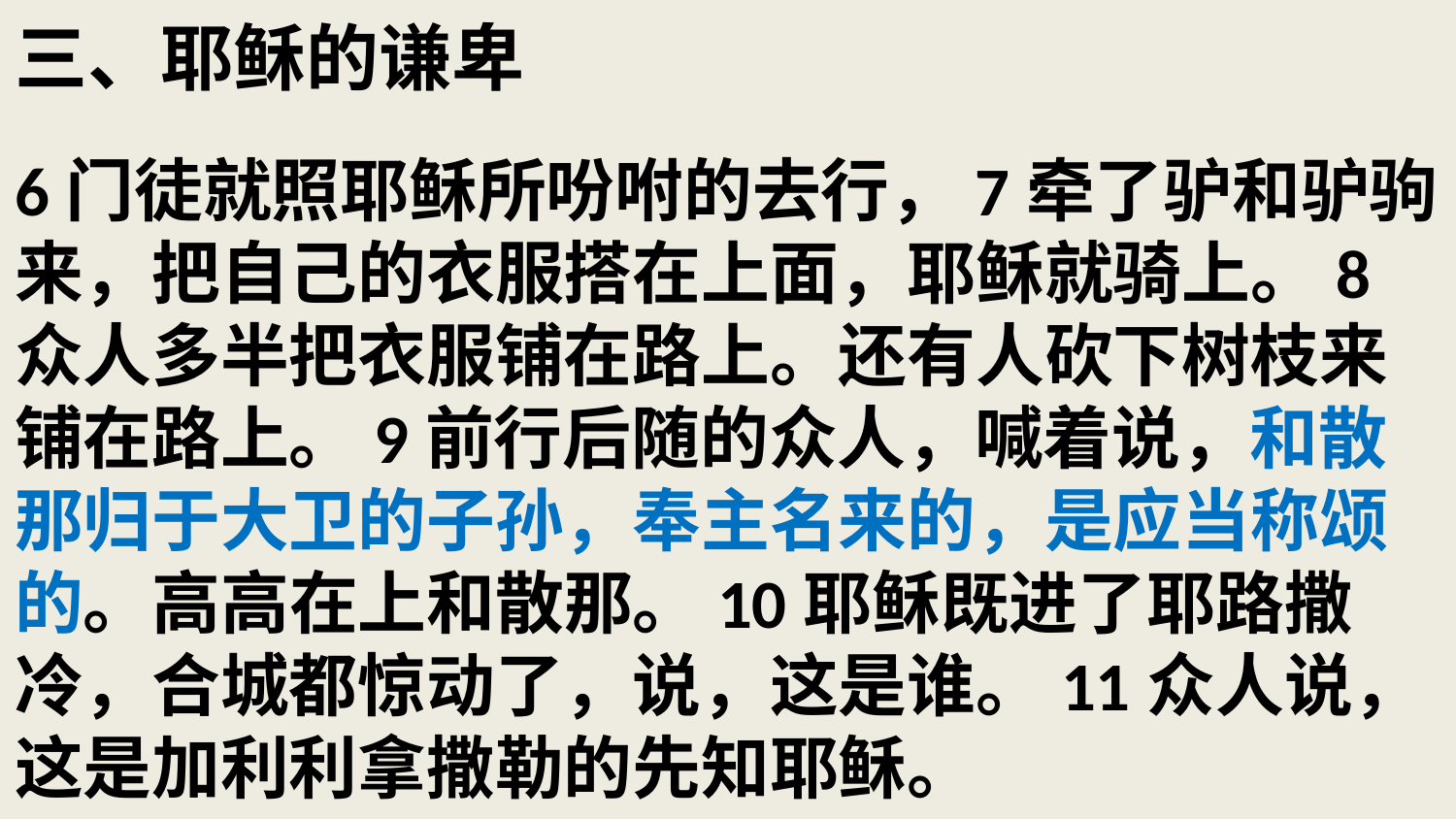

# 三、耶稣的谦卑 6门徒就照耶稣所吩咐的去行，7牵了驴和驴驹来，把自己的衣服搭在上面，耶稣就骑上。8众人多半把衣服铺在路上。还有人砍下树枝来铺在路上。9前行后随的众人，喊着说，和散那归于大卫的子孙，奉主名来的，是应当称颂的。高高在上和散那。10耶稣既进了耶路撒冷，合城都惊动了，说，这是谁。11众人说，这是加利利拿撒勒的先知耶稣。